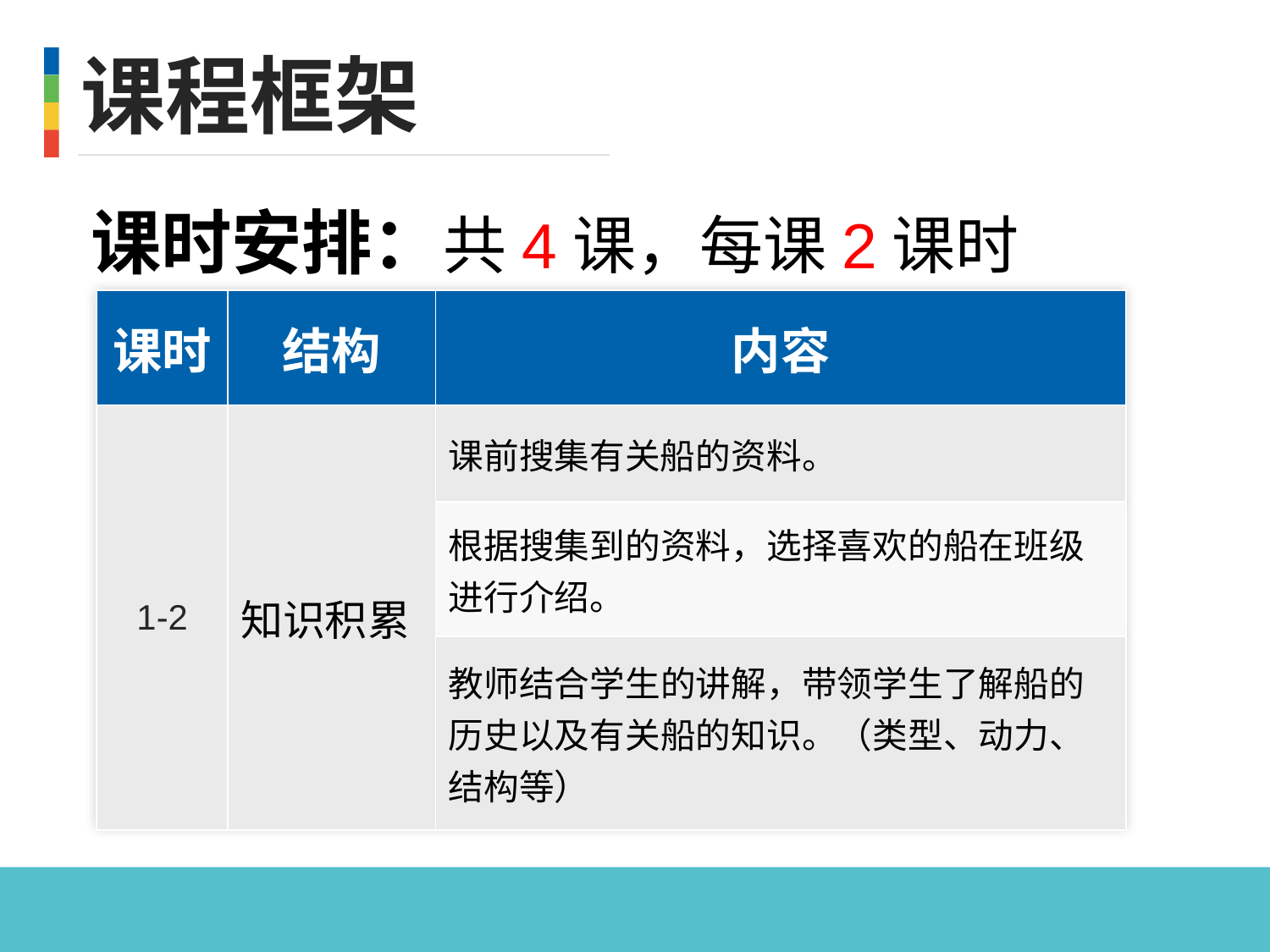

课程框架

课时安排：共4课，每课2课时
| 课时 | 结构 | 内容 |
| --- | --- | --- |
| 1-2 | 知识积累 | 课前搜集有关船的资料。 |
|  |  | 根据搜集到的资料，选择喜欢的船在班级进行介绍。 |
|  |  | 教师结合学生的讲解，带领学生了解船的历史以及有关船的知识。（类型、动力、结构等） |